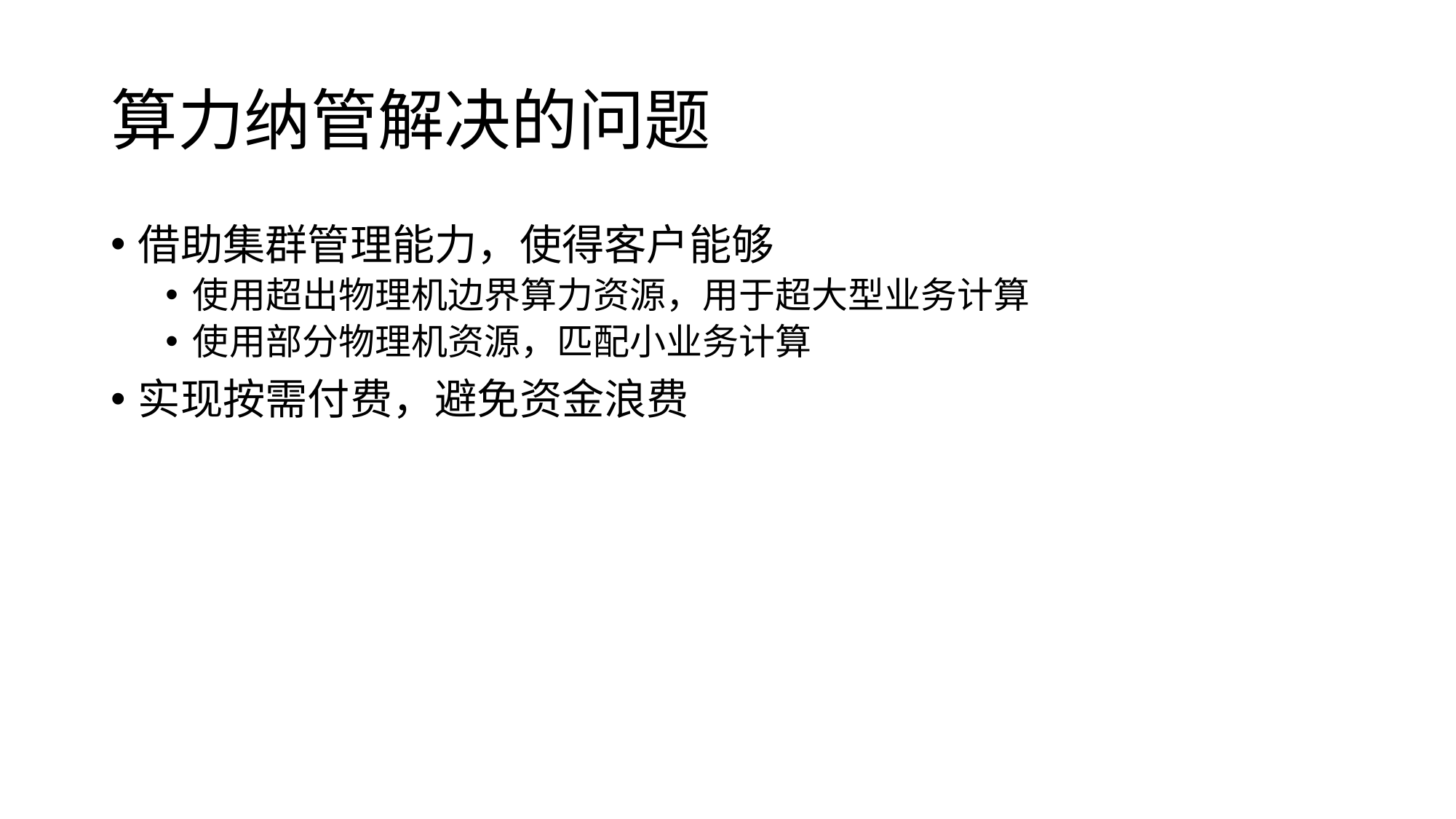

# 算力纳管解决的问题
借助集群管理能力，使得客户能够
使用超出物理机边界算力资源，用于超大型业务计算
使用部分物理机资源，匹配小业务计算
实现按需付费，避免资金浪费